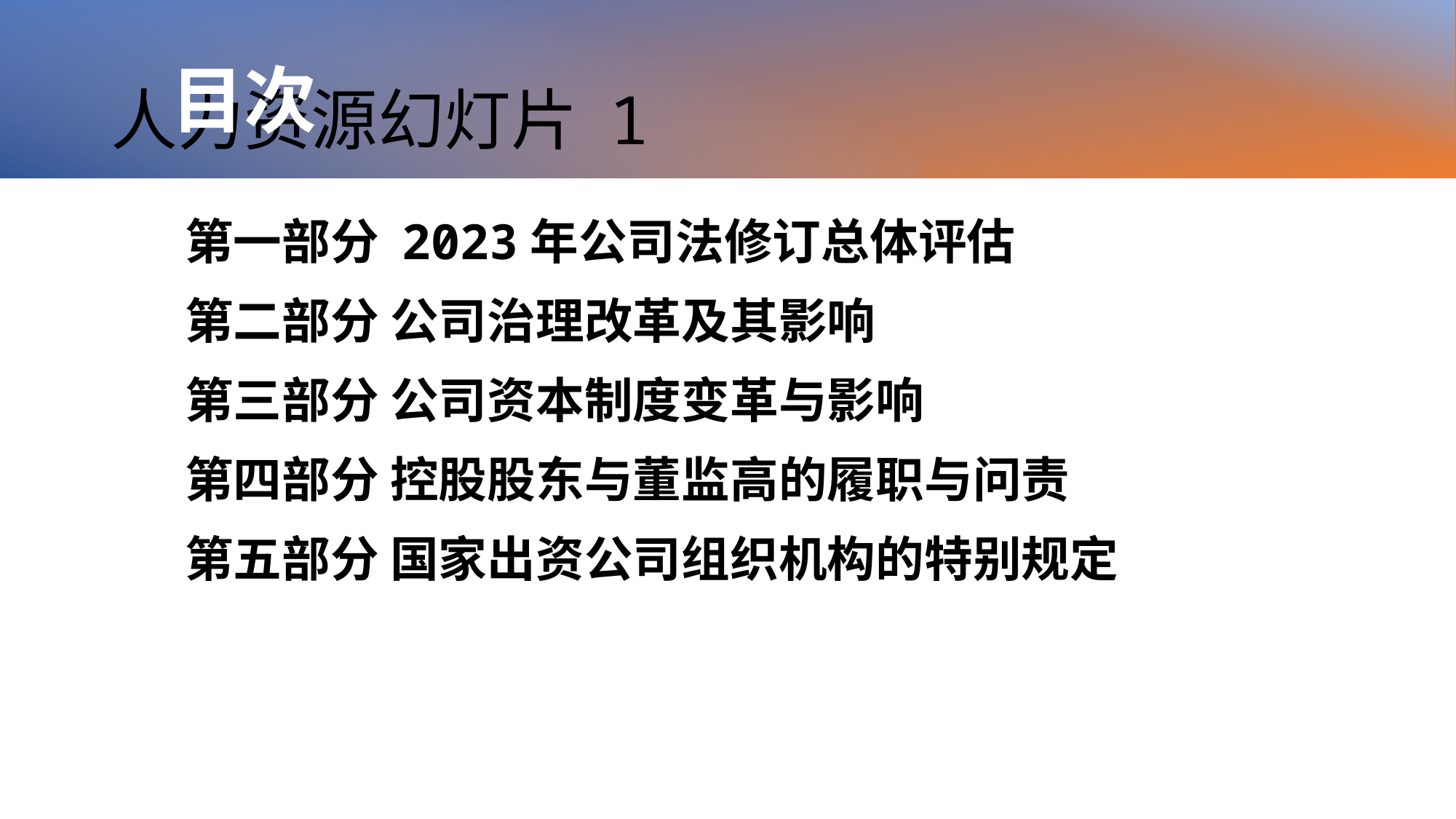

# 人力资源幻灯片 1
目次
第一部分 2023年公司法修订总体评估
第二部分 公司治理改革及其影响
第三部分 公司资本制度变革与影响
第四部分 控股股东与董监高的履职与问责
第五部分 国家出资公司组织机构的特别规定